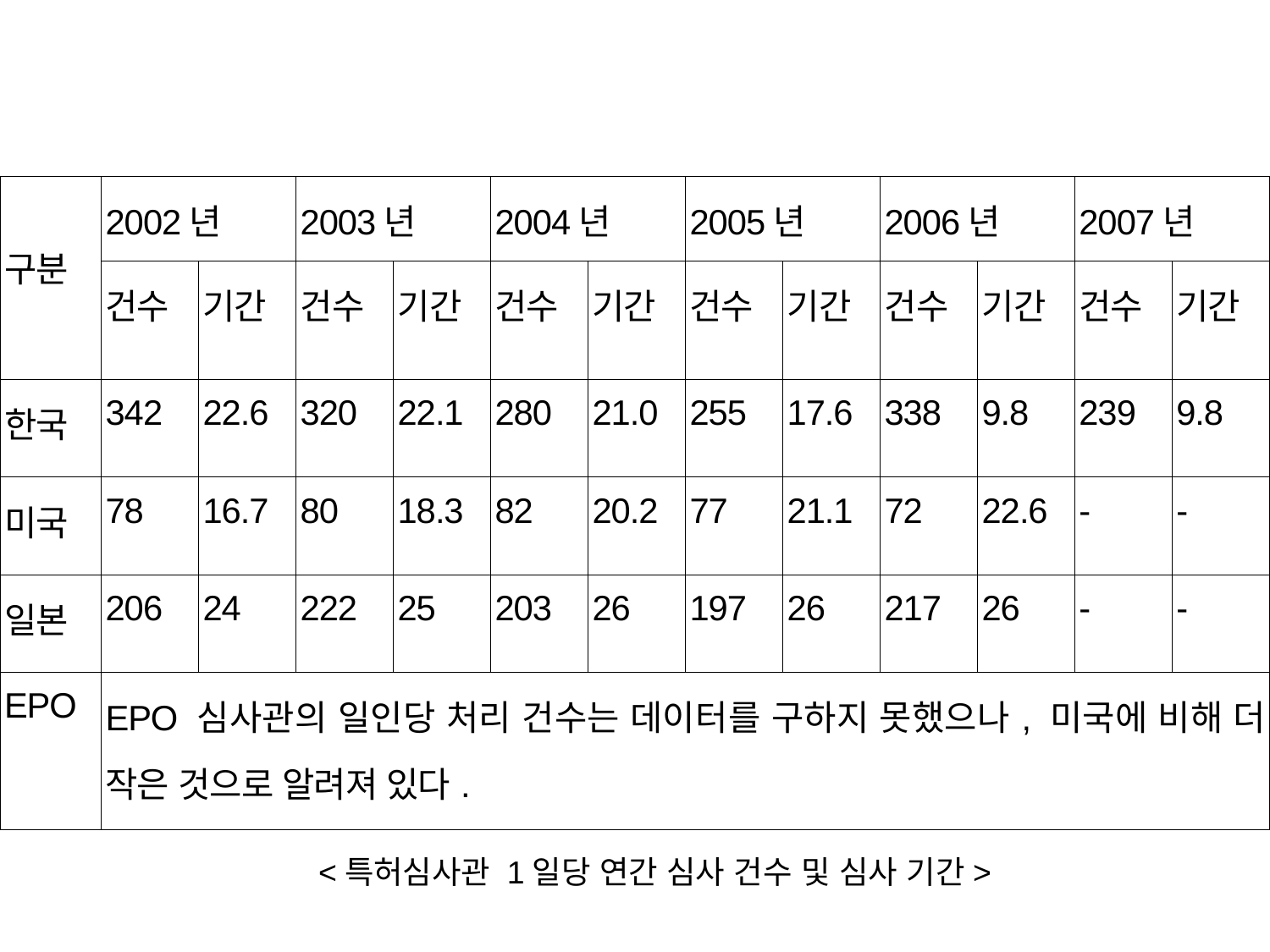

| 구분 | 2002년 |  | 2003년 |  | 2004년 |  | 2005년 |  | 2006년 |  | 2007년 |  |
| --- | --- | --- | --- | --- | --- | --- | --- | --- | --- | --- | --- | --- |
|  | 건수 | 기간 | 건수 | 기간 | 건수 | 기간 | 건수 | 기간 | 건수 | 기간 | 건수 | 기간 |
| 한국 | 342 | 22.6 | 320 | 22.1 | 280 | 21.0 | 255 | 17.6 | 338 | 9.8 | 239 | 9.8 |
| 미국 | 78 | 16.7 | 80 | 18.3 | 82 | 20.2 | 77 | 21.1 | 72 | 22.6 | - | - |
| 일본 | 206 | 24 | 222 | 25 | 203 | 26 | 197 | 26 | 217 | 26 | - | - |
| EPO | EPO 심사관의 일인당 처리 건수는 데이터를 구하지 못했으나, 미국에 비해 더 작은 것으로 알려져 있다. |  |  |  |  |  |  |  |  |  |  |  |
<특허심사관 1일당 연간 심사 건수 및 심사 기간>